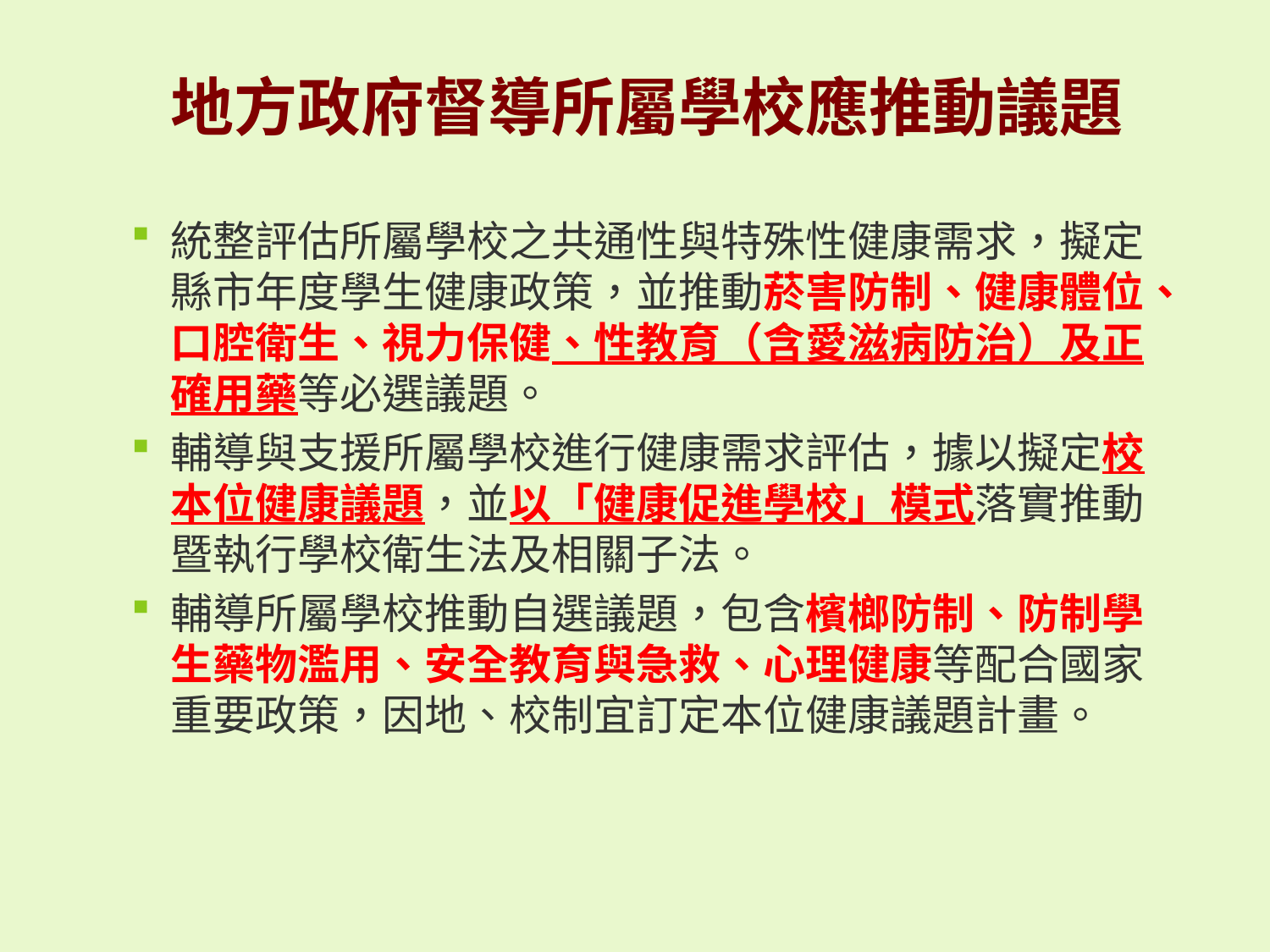

地方政府督導所屬學校應推動議題
統整評估所屬學校之共通性與特殊性健康需求，擬定縣市年度學生健康政策，並推動菸害防制、健康體位、口腔衛生、視力保健、性教育（含愛滋病防治）及正確用藥等必選議題。
輔導與支援所屬學校進行健康需求評估，據以擬定校本位健康議題，並以「健康促進學校」模式落實推動暨執行學校衛生法及相關子法。
輔導所屬學校推動自選議題，包含檳榔防制、防制學生藥物濫用、安全教育與急救、心理健康等配合國家重要政策，因地、校制宜訂定本位健康議題計畫。